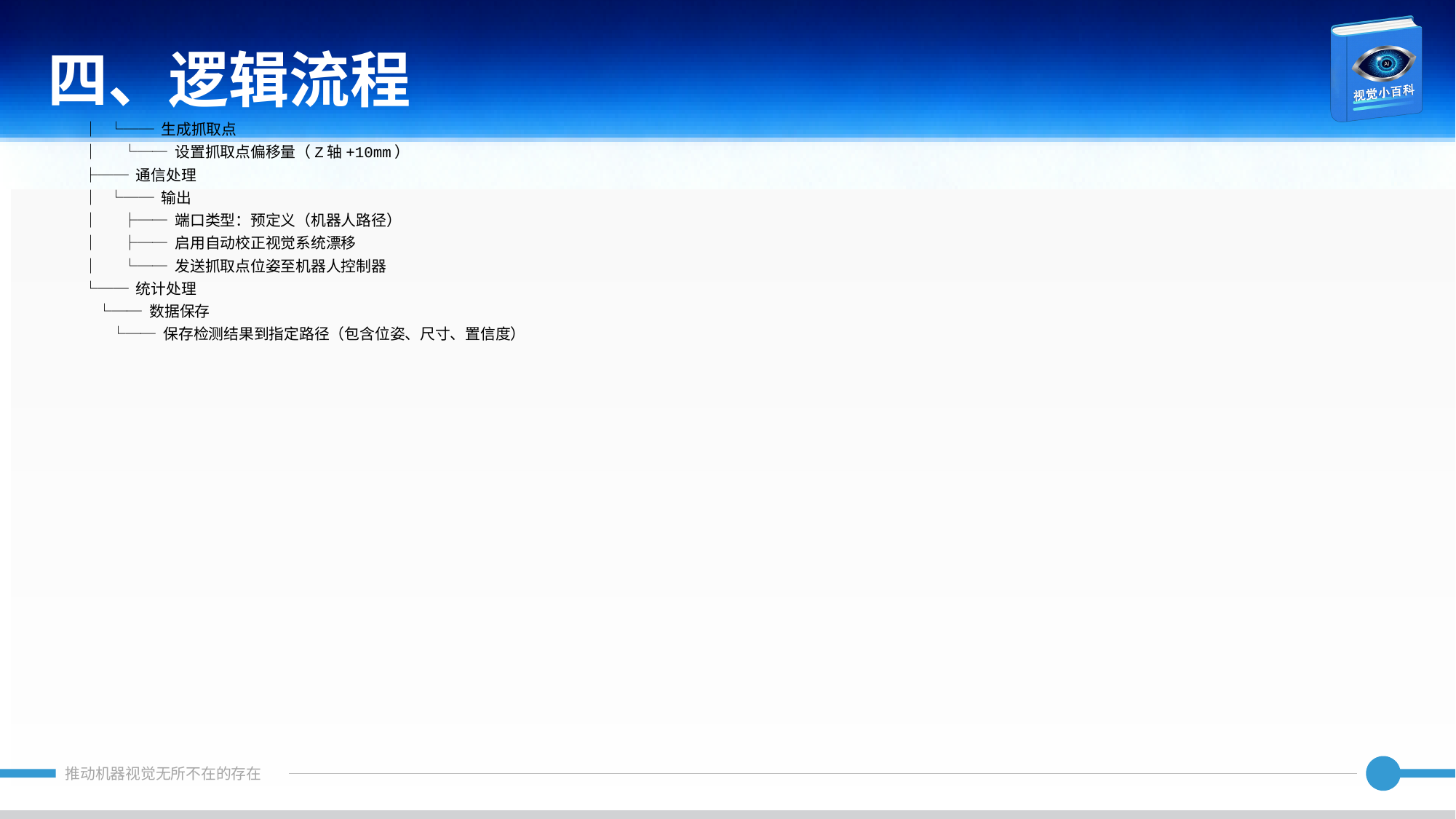

四、逻辑流程

│   └── 生成抓取点
│       └── 设置抓取点偏移量（Z轴+10mm）
├── 通信处理
│   └── 输出
│       ├── 端口类型：预定义（机器人路径）
│       ├── 启用自动校正视觉系统漂移
│       └── 发送抓取点位姿至机器人控制器
└── 统计处理
    └── 数据保存
        └── 保存检测结果到指定路径（包含位姿、尺寸、置信度）
10